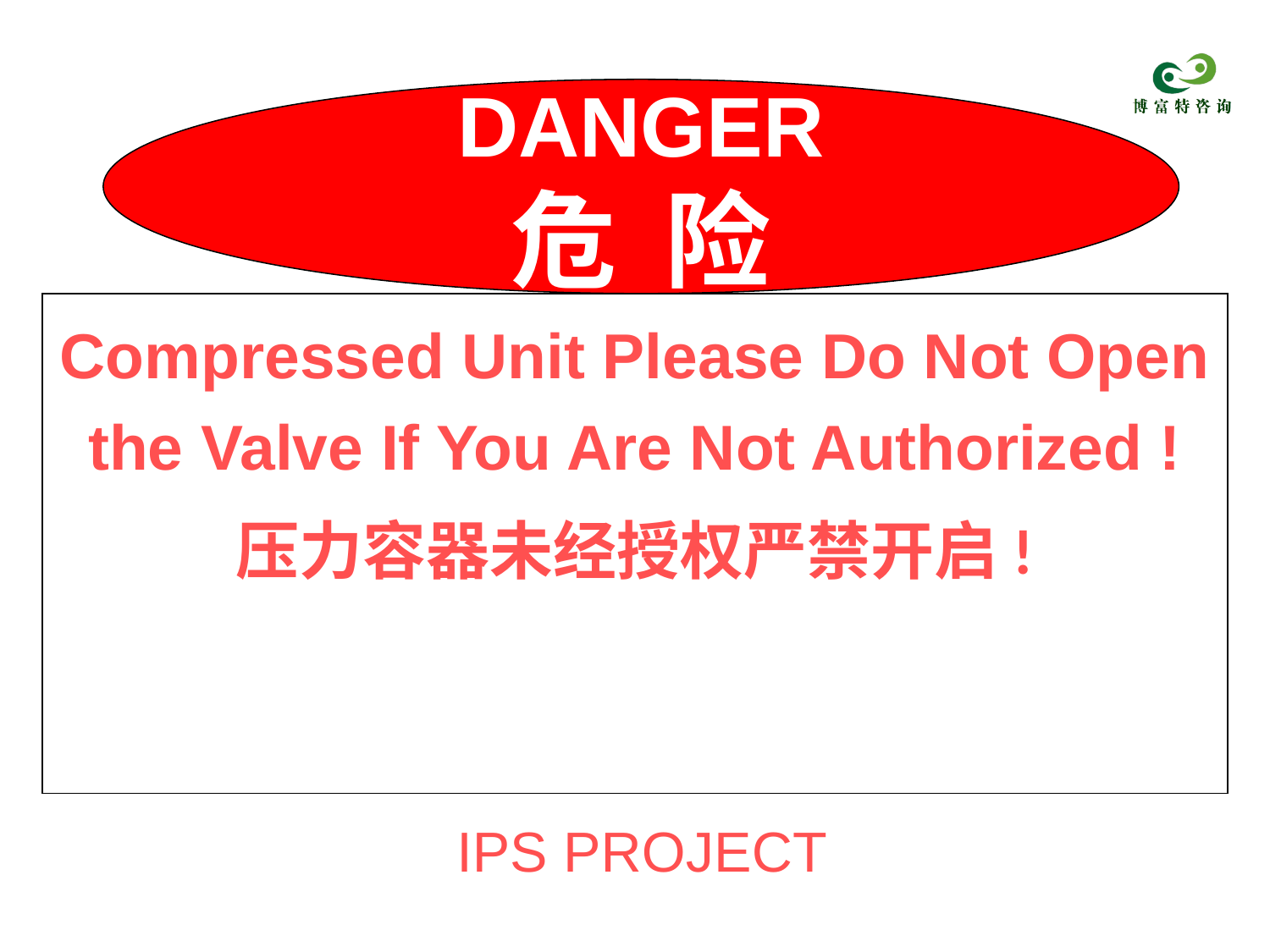

#
DANGER
危  险
Compressed Unit Please Do Not Open the Valve If You Are Not Authorized !
压力容器未经授权严禁开启!
IPS PROJECT